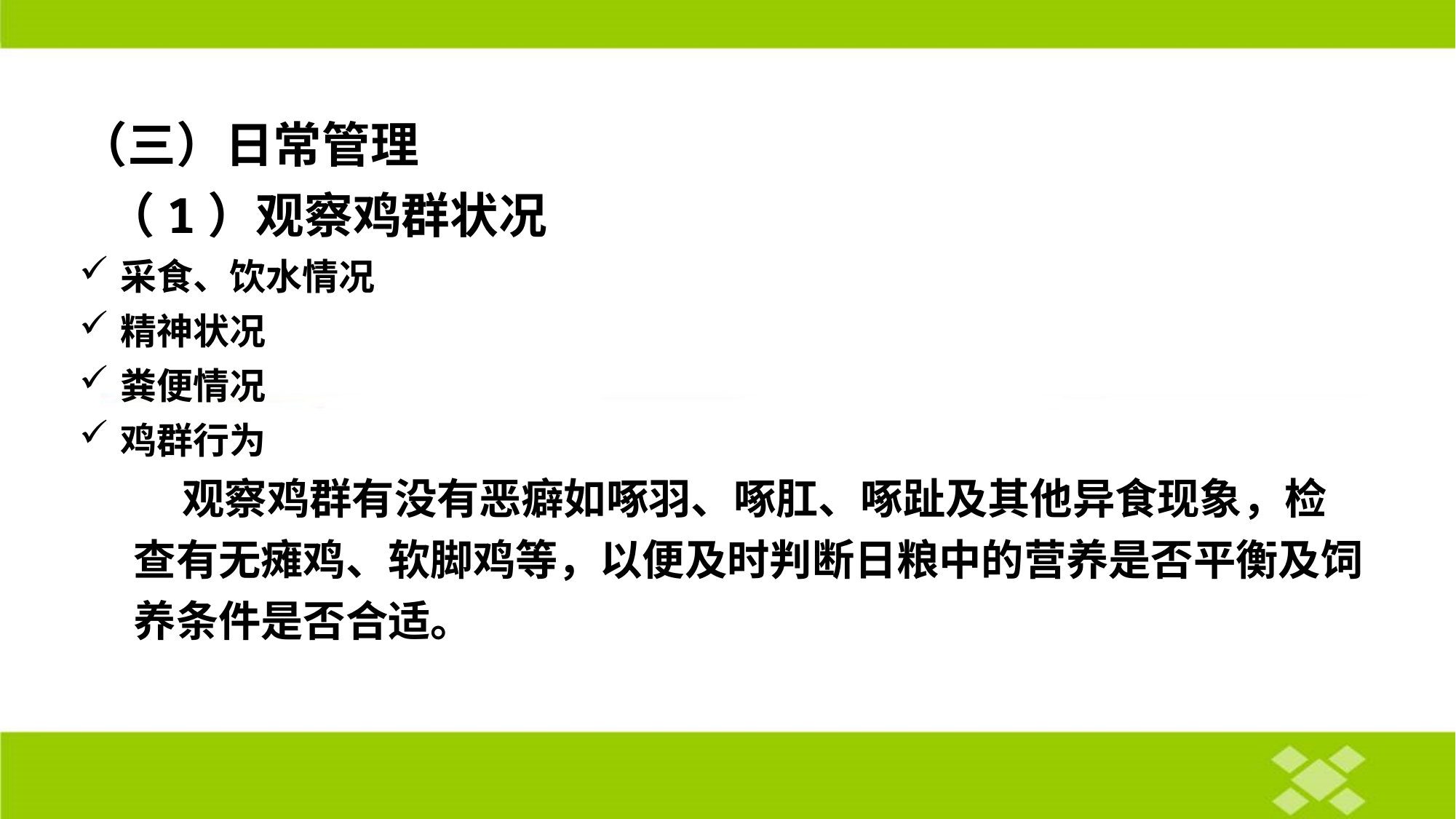

（三）日常管理
（1）观察鸡群状况
采食、饮水情况
精神状况
粪便情况
鸡群行为
    观察鸡群有没有恶癖如啄羽、啄肛、啄趾及其他异食现象，检查有无瘫鸡、软脚鸡等，以便及时判断日粮中的营养是否平衡及饲养条件是否合适。